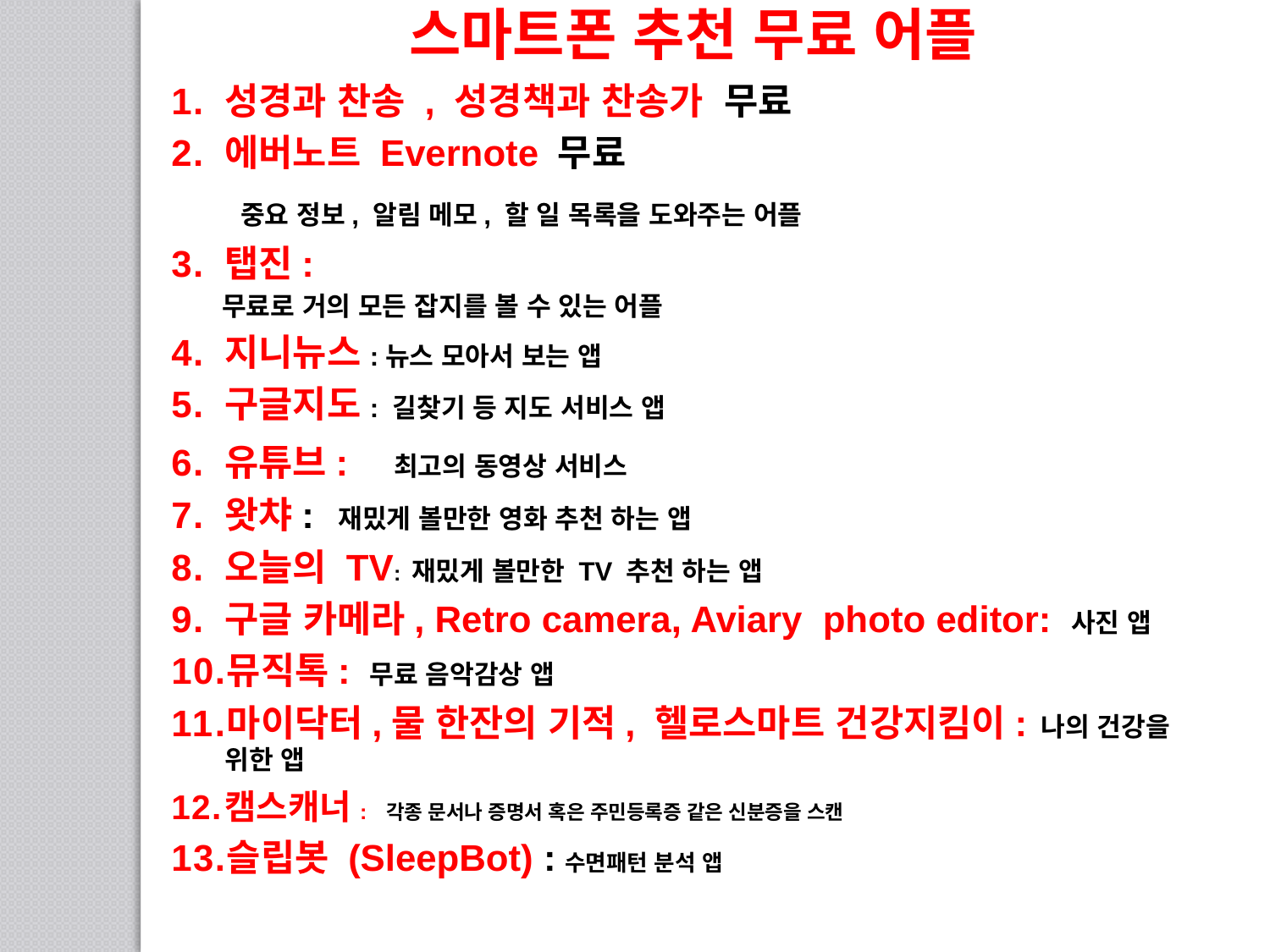

스마트폰 추천 무료 어플
성경과 찬송 , 성경책과 찬송가  무료
에버노트 Evernote 무료
     중요 정보, 알림 메모, 할 일 목록을 도와주는 어플
탭진:
      무료로 거의 모든 잡지를 볼 수 있는 어플
지니뉴스:뉴스 모아서 보는 앱
구글지도: 길찾기 등 지도 서비스 앱
유튜브:   최고의 동영상 서비스
왓챠:  재밌게 볼만한 영화 추천 하는 앱
오늘의 TV: 재밌게 볼만한 TV 추천 하는 앱
구글 카메라, Retro camera, Aviary  photo editor: 사진 앱
뮤직톡: 무료 음악감상 앱
마이닥터,물 한잔의 기적, 헬로스마트 건강지킴이: 나의 건강을 위한 앱
캠스캐너: 각종 문서나 증명서 혹은 주민등록증 같은 신분증을 스캔
슬립봇 (SleepBot) :수면패턴 분석 앱